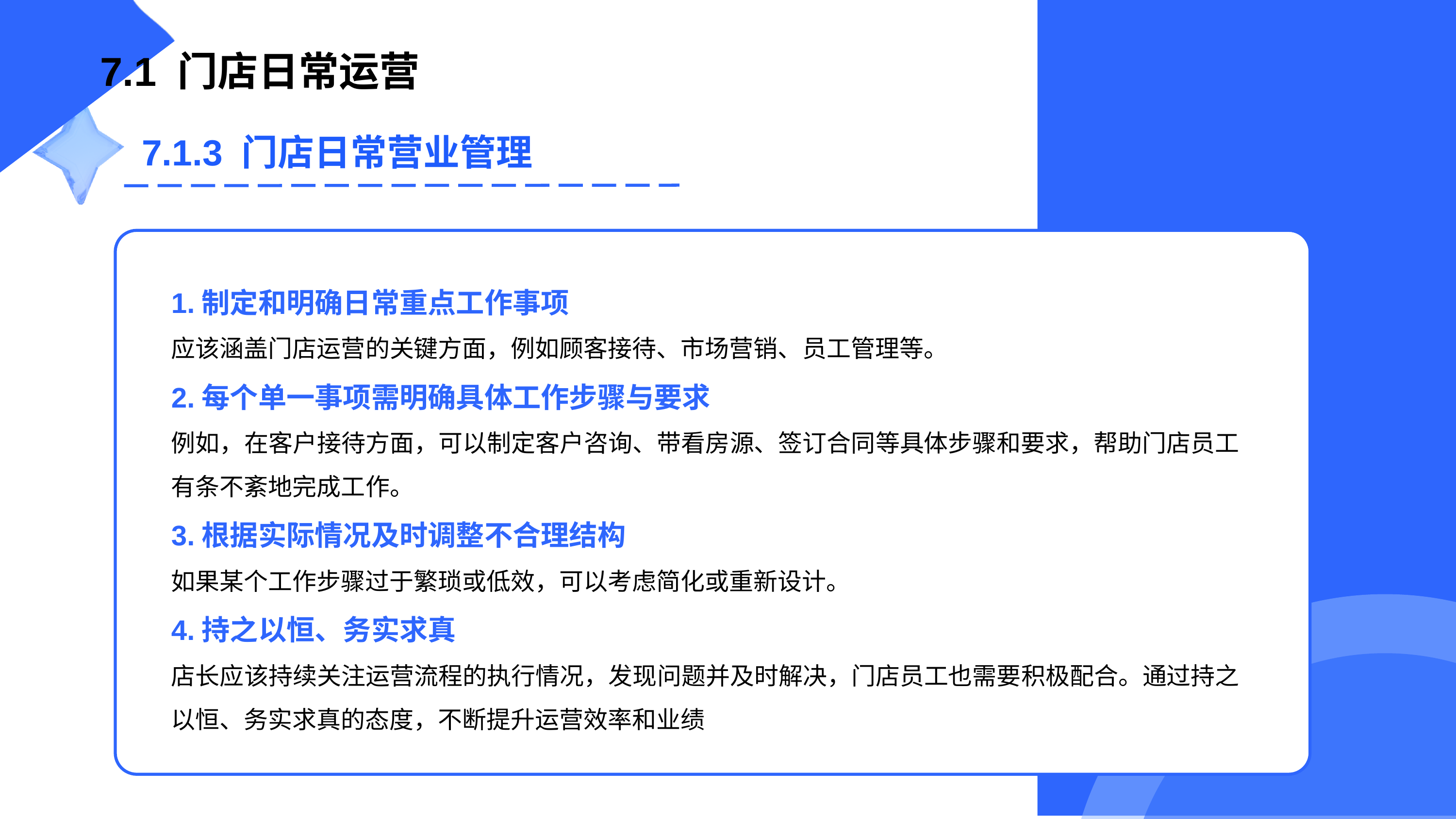

7.1 门店日常运营

7.1.3 门店日常营业管理

1.制定和明确日常重点工作事项
应该涵盖门店运营的关键方面，例如顾客接待、市场营销、员工管理等。
2.每个单一事项需明确具体工作步骤与要求
例如，在客户接待方面，可以制定客户咨询、带看房源、签订合同等具体步骤和要求，帮助门店员工有条不紊地完成工作。
3.根据实际情况及时调整不合理结构
如果某个工作步骤过于繁琐或低效，可以考虑简化或重新设计。
4.持之以恒、务实求真
店长应该持续关注运营流程的执行情况，发现问题并及时解决，门店员工也需要积极配合。通过持之以恒、务实求真的态度，不断提升运营效率和业绩